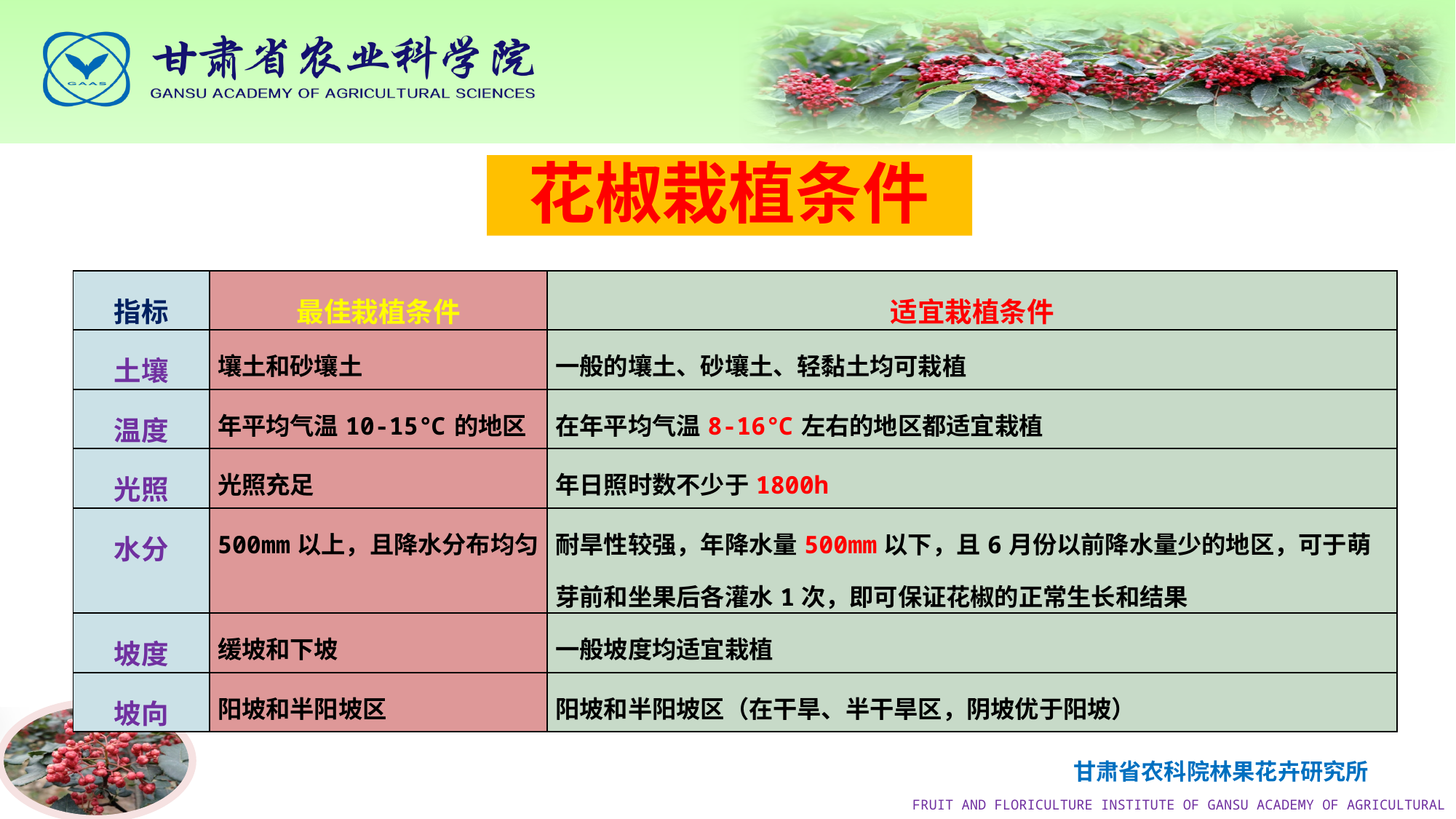

# 花椒栽植条件
| 指标 | 最佳栽植条件 | 适宜栽植条件 |
| --- | --- | --- |
| 土壤 | 壤土和砂壤土 | 一般的壤土、砂壤土、轻黏土均可栽植 |
| 温度 | 年平均气温10-15℃的地区 | 在年平均气温8-16℃左右的地区都适宜栽植 |
| 光照 | 光照充足 | 年日照时数不少于1800h |
| 水分 | 500mm以上，且降水分布均匀 | 耐旱性较强，年降水量500mm以下，且6月份以前降水量少的地区，可于萌芽前和坐果后各灌水1次，即可保证花椒的正常生长和结果 |
| 坡度 | 缓坡和下坡 | 一般坡度均适宜栽植 |
| 坡向 | 阳坡和半阳坡区 | 阳坡和半阳坡区（在干旱、半干旱区，阴坡优于阳坡） |